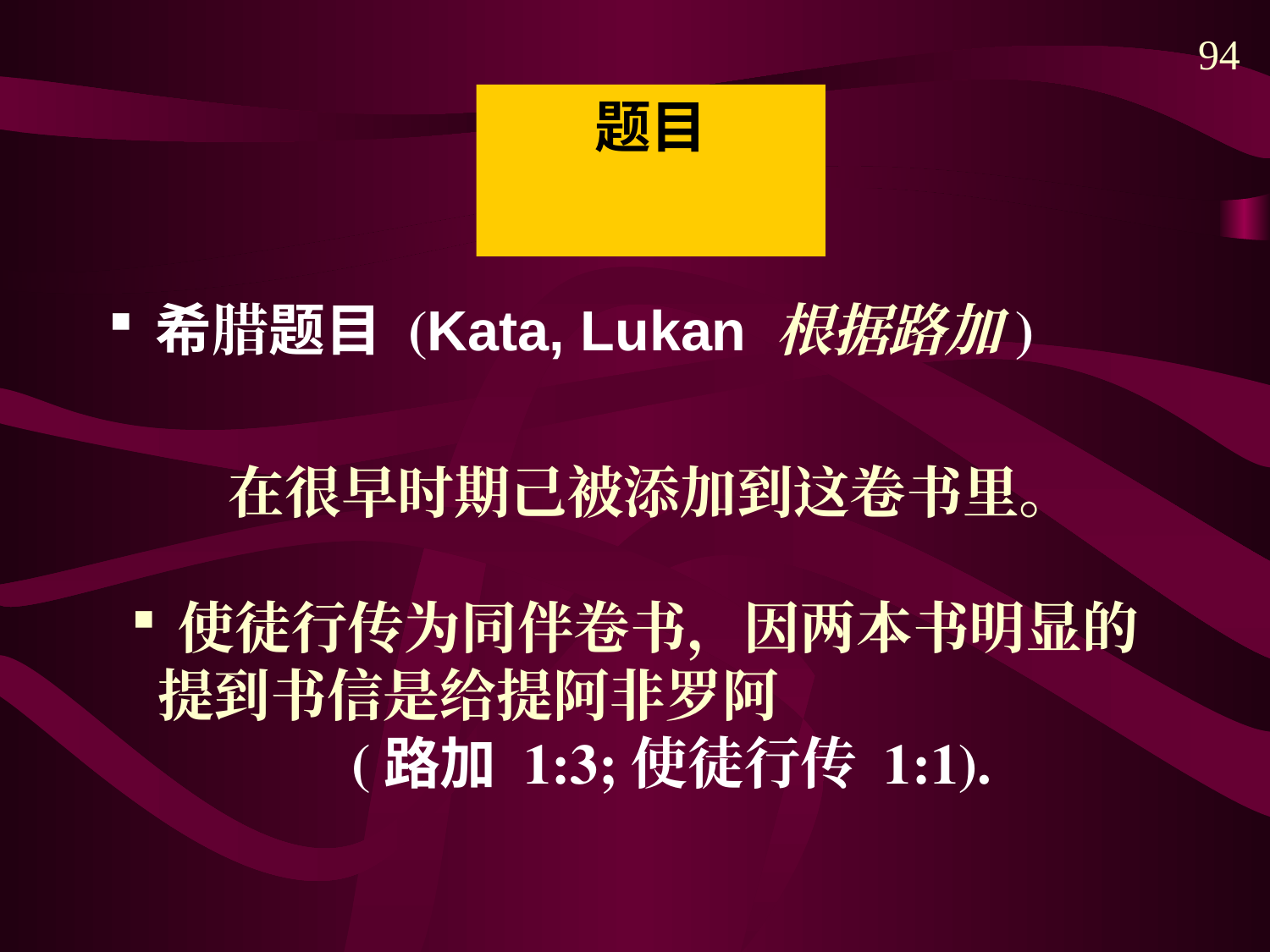

94
# 题目
希腊题目 (Kata, Lukan 根据路加)
在很早时期己被添加到这卷书里。

使徒行传为同伴卷书，因两本书明显的提到书信是给提阿非罗阿                                (路加 1:3;使徒行传 1:1).